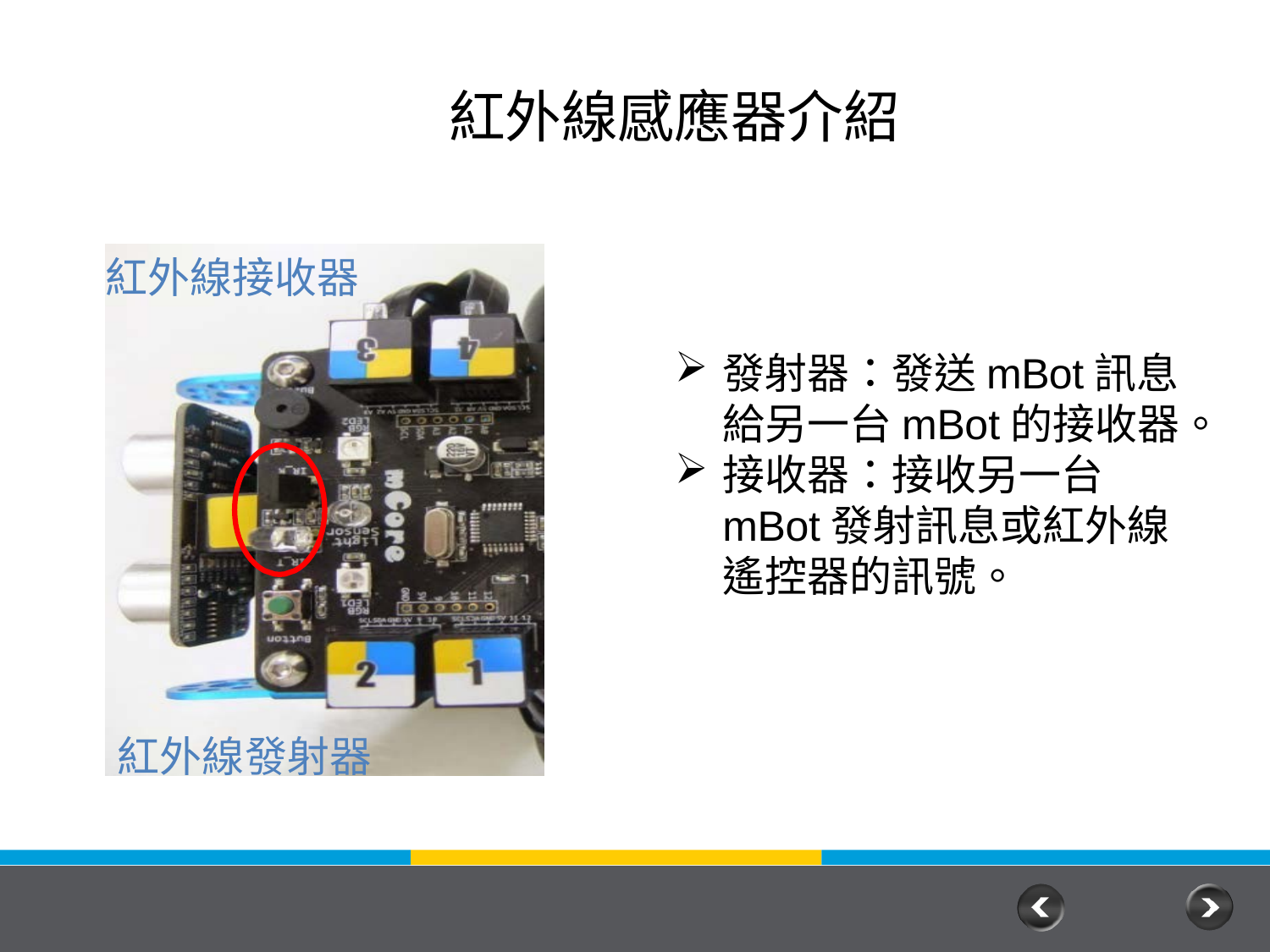

# 紅外線感應器介紹

紅外線接收器
發射器：發送mBot訊息 給另一台mBot的接收器。
接收器：接收另一台
mBot發射訊息或紅外線 遙控器的訊號。

紅外線發射器

21